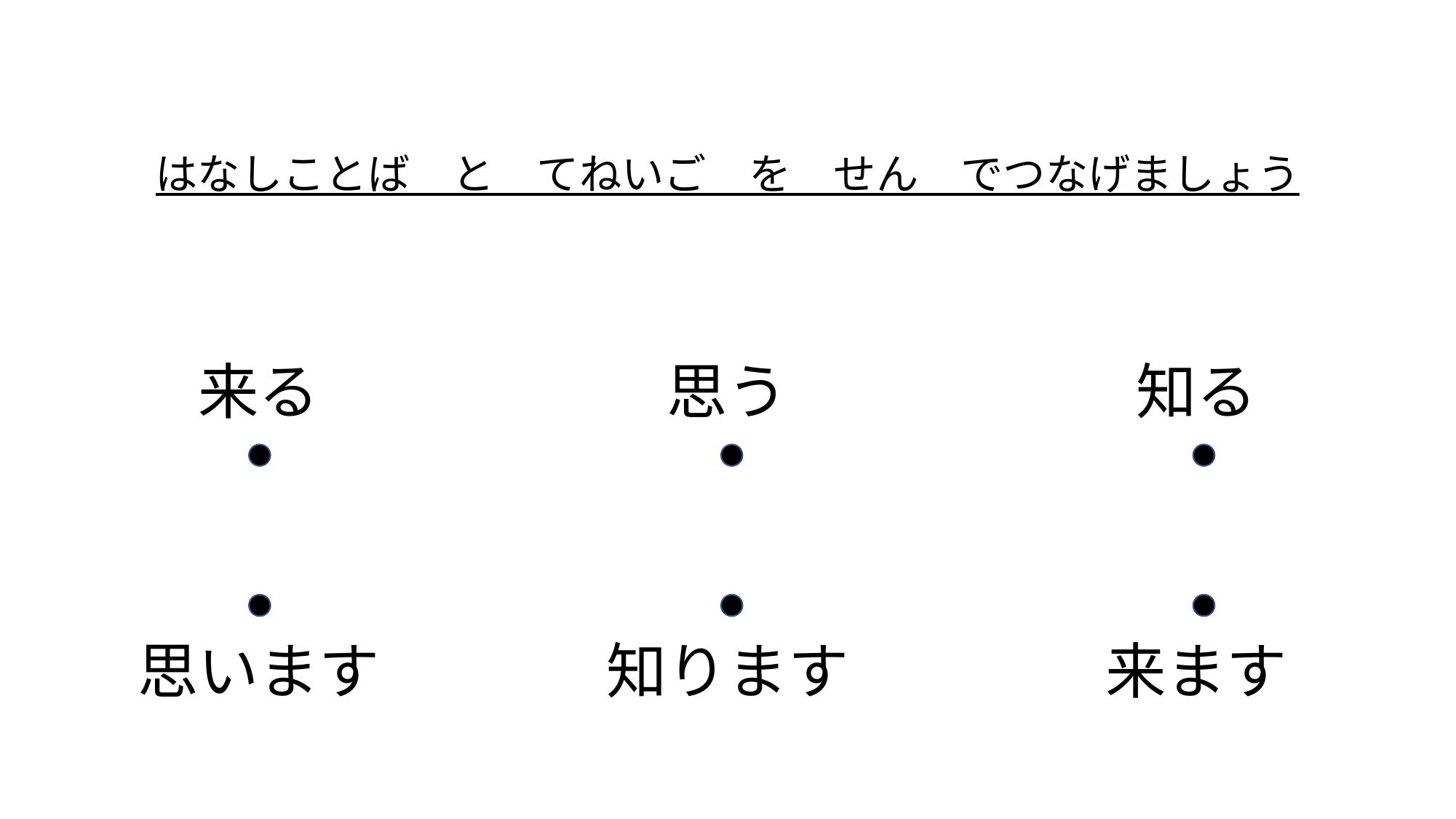

はなしことば　と　てねいご　を　せん　でつなげましょう
来る
思う
知る

思います
知ります
来ます